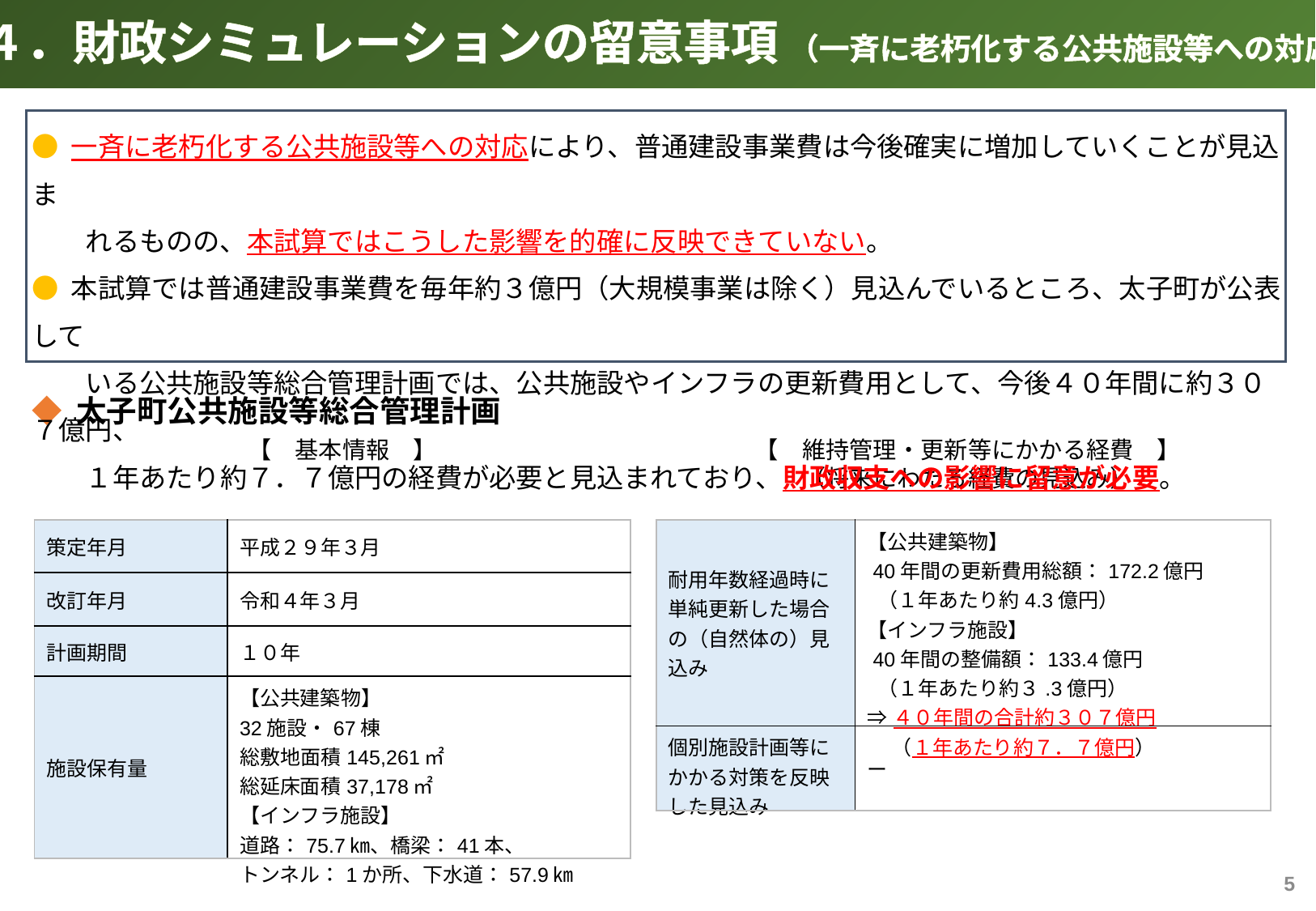

４．財政シミュレーションの留意事項 （一斉に老朽化する公共施設等への対応）
● 一斉に老朽化する公共施設等への対応により、普通建設事業費は今後確実に増加していくことが見込ま
　　れるものの、本試算ではこうした影響を的確に反映できていない。
● 本試算では普通建設事業費を毎年約３億円（大規模事業は除く）見込んでいるところ、太子町が公表して
　　いる公共施設等総合管理計画では、公共施設やインフラの更新費用として、今後４０年間に約３０７億円、
　　１年あたり約７．７億円の経費が必要と見込まれており、財政収支への影響に留意が必要。

◆ 太子町公共施設等総合管理計画
【　基本情報　】
【　維持管理・更新等にかかる経費　】
（将来にわたる経費の見込み）
| 策定年月 | 平成２９年３月 |
| --- | --- |
| 改訂年月 | 令和４年３月 |
| 計画期間 | １０年 |
| 施設保有量 | 【公共建築物】 32施設・67棟 総敷地面積145,261㎡ 総延床面積37,178㎡ 【インフラ施設】 道路：75.7㎞、橋梁：41本、 トンネル：1か所、下水道：57.9㎞ |
| 耐用年数経過時に単純更新した場合の（自然体の）見込み | 【公共建築物】 40年間の更新費用総額：172.2億円 （１年あたり約4.3億円） 【インフラ施設】 40年間の整備額：133.4億円 （１年あたり約３.3億円） ⇒４０年間の合計約３０７億円 　 （１年あたり約７．７億円） |
| --- | --- |
| 個別施設計画等にかかる対策を反映した見込み | ー |
5